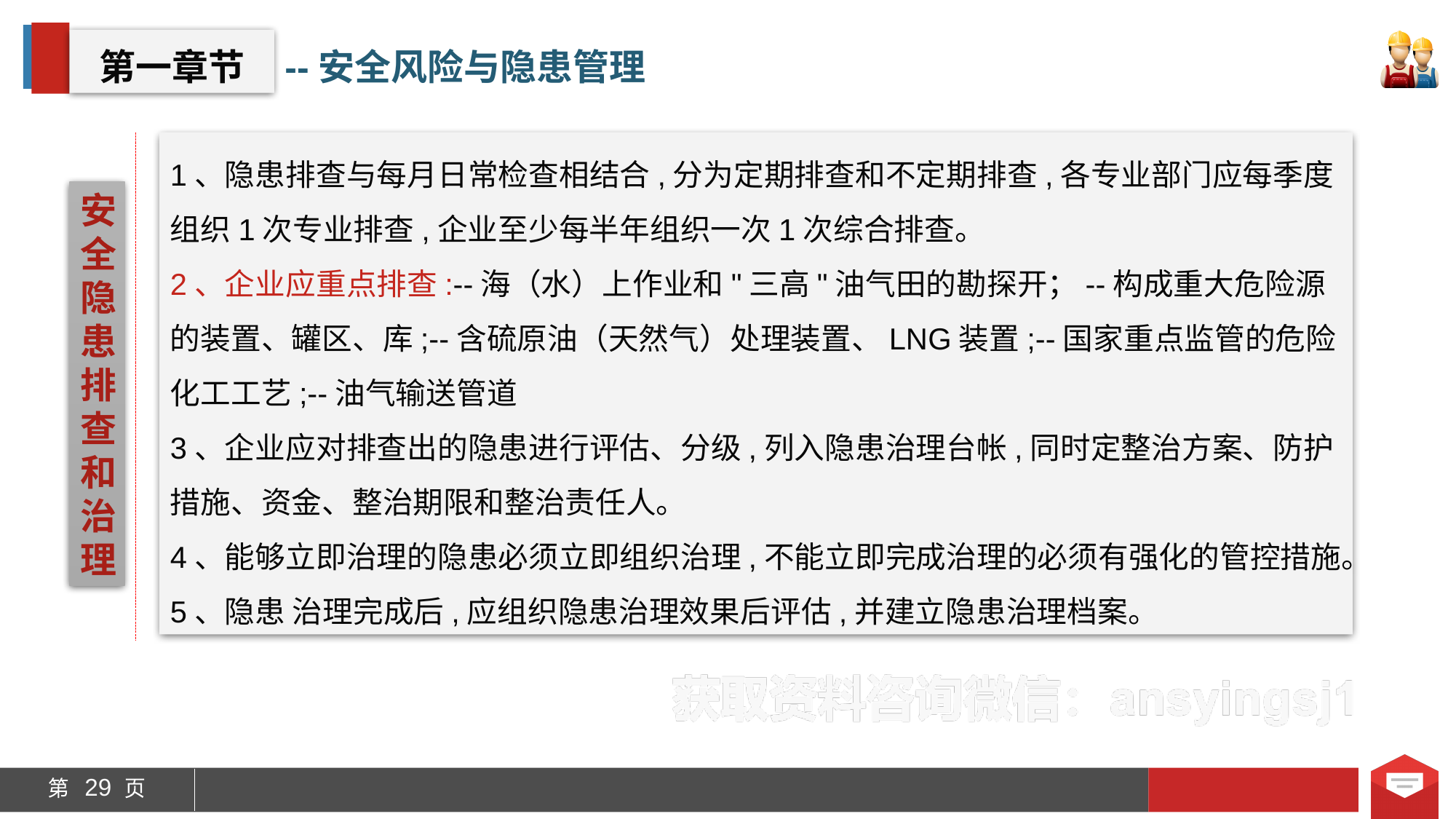

第一章节
--安全风险与隐患管理
1、隐患排查与每月日常检查相结合,分为定期排查和不定期排查,各专业部门应每季度组织1次专业排查,企业至少每半年组织一次1次综合排查。
2、企业应重点排查:--海（水）上作业和"三高"油气田的勘探开；--构成重大危险源的装置、罐区、库;--含硫原油（天然气）处理装置、LNG装置;--国家重点监管的危险化工工艺;--油气输送管道
3、企业应对排查出的隐患进行评估、分级,列入隐患治理台帐,同时定整治方案、防护措施、资金、整治期限和整治责任人。
4、能够立即治理的隐患必须立即组织治理,不能立即完成治理的必须有强化的管控措施。
5、隐患 治理完成后,应组织隐患治理效果后评估,并建立隐患治理档案。
安全隐患排查和治理